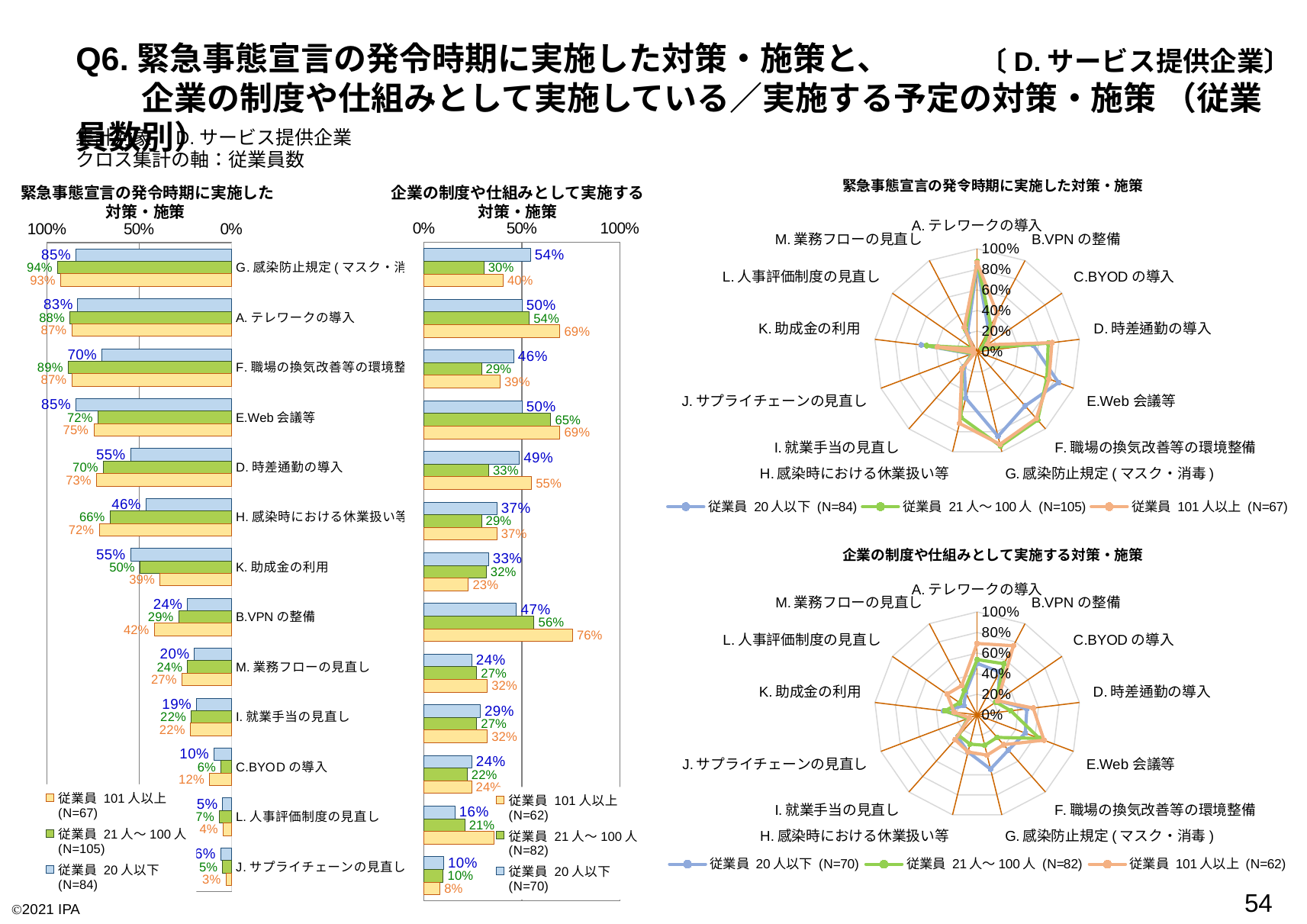

Q6.緊急事態宣言の発令時期に実施した対策・施策と、
　　企業の制度や仕組みとして実施している／実施する予定の対策・施策 （従業員数別）
〔D.サービス提供企業〕
集計対象：D.サービス提供企業
クロス集計の軸：従業員数

### Chart:

| Category | 従業員 20人以下 (N=84) | 従業員 21人～100人 (N=105) | 従業員 101人以上 (N=67) |
|---|---|---|---|
| A.テレワークの導入 | 0.8333333333333334 | 0.8761904761904762 | 0.8656716417910447 |
| B.VPNの整備 | 0.23809523809523808 | 0.2857142857142857 | 0.417910447761194 |
| C.BYODの導入 | 0.09523809523809523 | 0.05714285714285714 | 0.11940298507462686 |
| D.時差通勤の導入 | 0.5476190476190477 | 0.6952380952380952 | 0.7313432835820896 |
| E.Web会議等 | 0.8452380952380952 | 0.7238095238095238 | 0.746268656716418 |
| F.職場の換気改善等の環境整備 | 0.7023809523809523 | 0.8857142857142857 | 0.8656716417910447 |
| G.感染防止規定(マスク・消毒) | 0.8452380952380952 | 0.9428571428571428 | 0.9253731343283582 |
| H.感染時における休業扱い等 | 0.4642857142857143 | 0.6571428571428571 | 0.7164179104477612 |
| I.就業手当の見直し | 0.19047619047619047 | 0.21904761904761905 | 0.22388059701492538 |
| J.サプライチェーンの見直し | 0.05952380952380952 | 0.047619047619047616 | 0.029850746268656716 |
| K.助成金の利用 | 0.5476190476190477 | 0.49523809523809526 | 0.3880597014925373 |
| L.人事評価制度の見直し | 0.047619047619047616 | 0.06666666666666667 | 0.04477611940298507 |
| M.業務フローの見直し | 0.20238095238095238 | 0.23809523809523808 | 0.26865671641791045 |
緊急事態宣言の発令時期に実施した
対策・施策
企業の制度や仕組みとして実施する
対策・施策

### Chart

| Category | 従業員 20人以下 (N=70) | 従業員 21人～100人 (N=82) | 従業員 101人以上 (N=62) |
|---|---|---|---|
| G.感染防止規定(マスク・消毒) | 0.5428571428571428 | 0.3048780487804878 | 0.4032258064516129 |
| A.テレワークの導入 | 0.5 | 0.5365853658536586 | 0.6935483870967742 |
| F.職場の換気改善等の環境整備 | 0.45714285714285713 | 0.2926829268292683 | 0.3870967741935484 |
| E.Web会議等 | 0.5 | 0.6463414634146342 | 0.6935483870967742 |
| D.時差通勤の導入 | 0.4857142857142857 | 0.32926829268292684 | 0.5483870967741935 |
| H.感染時における休業扱い等 | 0.37142857142857144 | 0.2926829268292683 | 0.3709677419354839 |
| K.助成金の利用 | 0.32857142857142857 | 0.3170731707317073 | 0.22580645161290322 |
| B.VPNの整備 | 0.4714285714285714 | 0.5609756097560976 | 0.7580645161290323 |
| M.業務フローの見直し | 0.24285714285714285 | 0.2682926829268293 | 0.3225806451612903 |
| I.就業手当の見直し | 0.2857142857142857 | 0.2682926829268293 | 0.3225806451612903 |
| C.BYODの導入 | 0.24285714285714285 | 0.21951219512195122 | 0.24193548387096775 |
| L.人事評価制度の見直し | 0.15714285714285714 | 0.2073170731707317 | 0.3548387096774194 |
| J.サプライチェーンの見直し | 0.1 | 0.0975609756097561 | 0.08064516129032258 |

### Chart

| Category | 従業員 20人以下 (N=84) | 従業員 21人～100人 (N=105) | 従業員 101人以上 (N=67) |
|---|---|---|---|
| G.感染防止規定(マスク・消毒) | 0.8452380952380952 | 0.9428571428571428 | 0.9253731343283582 |
| A.テレワークの導入 | 0.8333333333333334 | 0.8761904761904762 | 0.8656716417910447 |
| F.職場の換気改善等の環境整備 | 0.7023809523809523 | 0.8857142857142857 | 0.8656716417910447 |
| E.Web会議等 | 0.8452380952380952 | 0.7238095238095238 | 0.746268656716418 |
| D.時差通勤の導入 | 0.5476190476190477 | 0.6952380952380952 | 0.7313432835820896 |
| H.感染時における休業扱い等 | 0.4642857142857143 | 0.6571428571428571 | 0.7164179104477612 |
| K.助成金の利用 | 0.5476190476190477 | 0.49523809523809526 | 0.3880597014925373 |
| B.VPNの整備 | 0.23809523809523808 | 0.2857142857142857 | 0.417910447761194 |
| M.業務フローの見直し | 0.20238095238095238 | 0.23809523809523808 | 0.26865671641791045 |
| I.就業手当の見直し | 0.19047619047619047 | 0.21904761904761905 | 0.22388059701492538 |
| C.BYODの導入 | 0.09523809523809523 | 0.05714285714285714 | 0.11940298507462686 |
| L.人事評価制度の見直し | 0.047619047619047616 | 0.06666666666666667 | 0.04477611940298507 |
| J.サプライチェーンの見直し | 0.05952380952380952 | 0.047619047619047616 | 0.029850746268656716 |

### Chart:

| Category | 従業員 20人以下 (N=70) | 従業員 21人～100人 (N=82) | 従業員 101人以上 (N=62) |
|---|---|---|---|
| A.テレワークの導入 | 0.5 | 0.5365853658536586 | 0.6935483870967742 |
| B.VPNの整備 | 0.4714285714285714 | 0.5609756097560976 | 0.7580645161290323 |
| C.BYODの導入 | 0.24285714285714285 | 0.21951219512195122 | 0.24193548387096775 |
| D.時差通勤の導入 | 0.4857142857142857 | 0.32926829268292684 | 0.5483870967741935 |
| E.Web会議等 | 0.5 | 0.6463414634146342 | 0.6935483870967742 |
| F.職場の換気改善等の環境整備 | 0.45714285714285713 | 0.2926829268292683 | 0.3870967741935484 |
| G.感染防止規定(マスク・消毒) | 0.5428571428571428 | 0.3048780487804878 | 0.4032258064516129 |
| H.感染時における休業扱い等 | 0.37142857142857144 | 0.2926829268292683 | 0.3709677419354839 |
| I.就業手当の見直し | 0.2857142857142857 | 0.2682926829268293 | 0.3225806451612903 |
| J.サプライチェーンの見直し | 0.1 | 0.0975609756097561 | 0.08064516129032258 |
| K.助成金の利用 | 0.32857142857142857 | 0.3170731707317073 | 0.22580645161290322 |
| L.人事評価制度の見直し | 0.15714285714285714 | 0.2073170731707317 | 0.3548387096774194 |
| M.業務フローの見直し | 0.24285714285714285 | 0.2682926829268293 | 0.3225806451612903 |